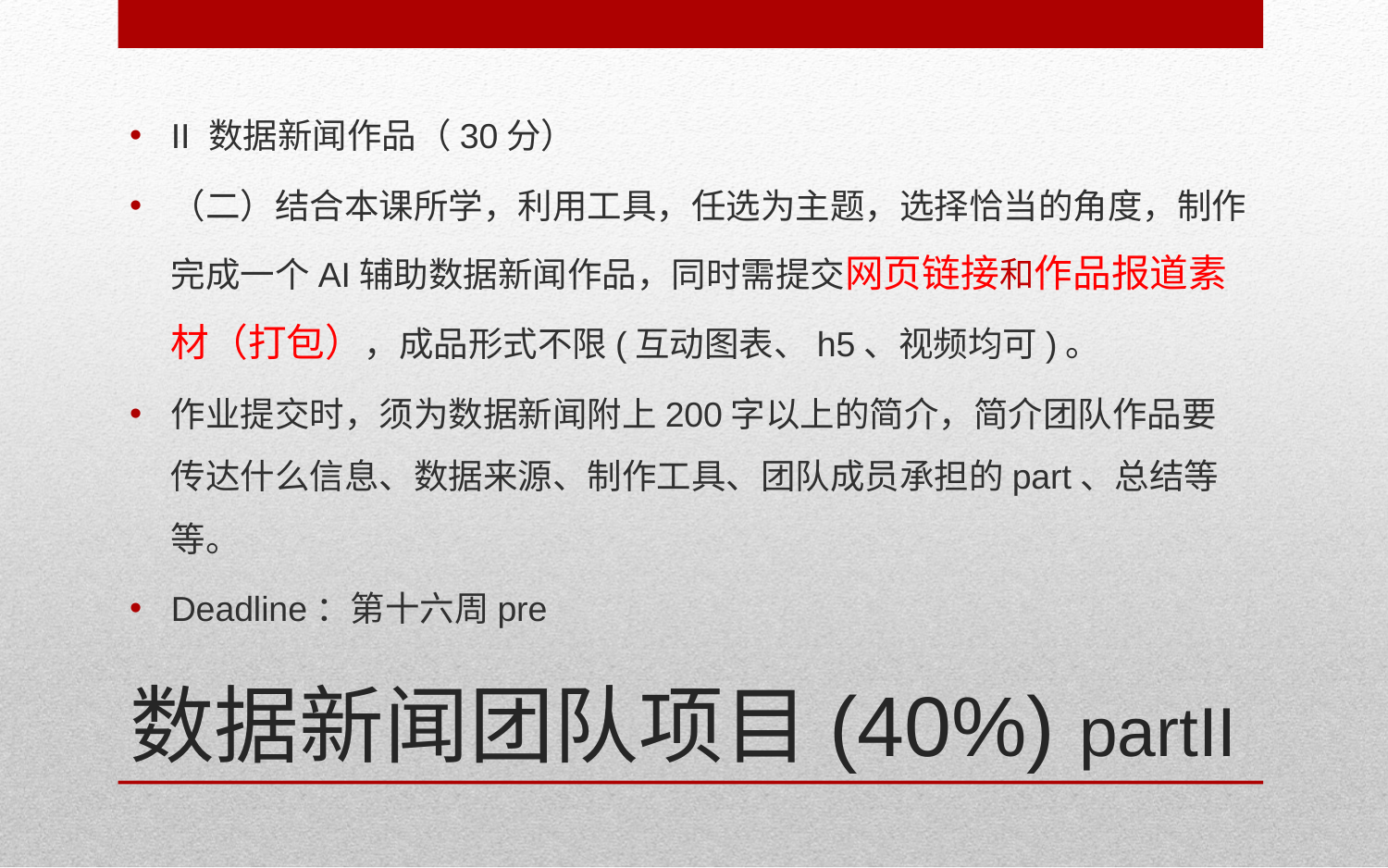

II 数据新闻作品（30分）
（二）结合本课所学，利用工具，任选为主题，选择恰当的角度，制作完成一个AI辅助数据新闻作品，同时需提交网页链接和作品报道素材（打包），成品形式不限(互动图表、h5、视频均可)。
作业提交时，须为数据新闻附上200字以上的简介，简介团队作品要传达什么信息、数据来源、制作工具、团队成员承担的part、总结等等。
Deadline：第十六周pre
# 数据新闻团队项目(40%) partII